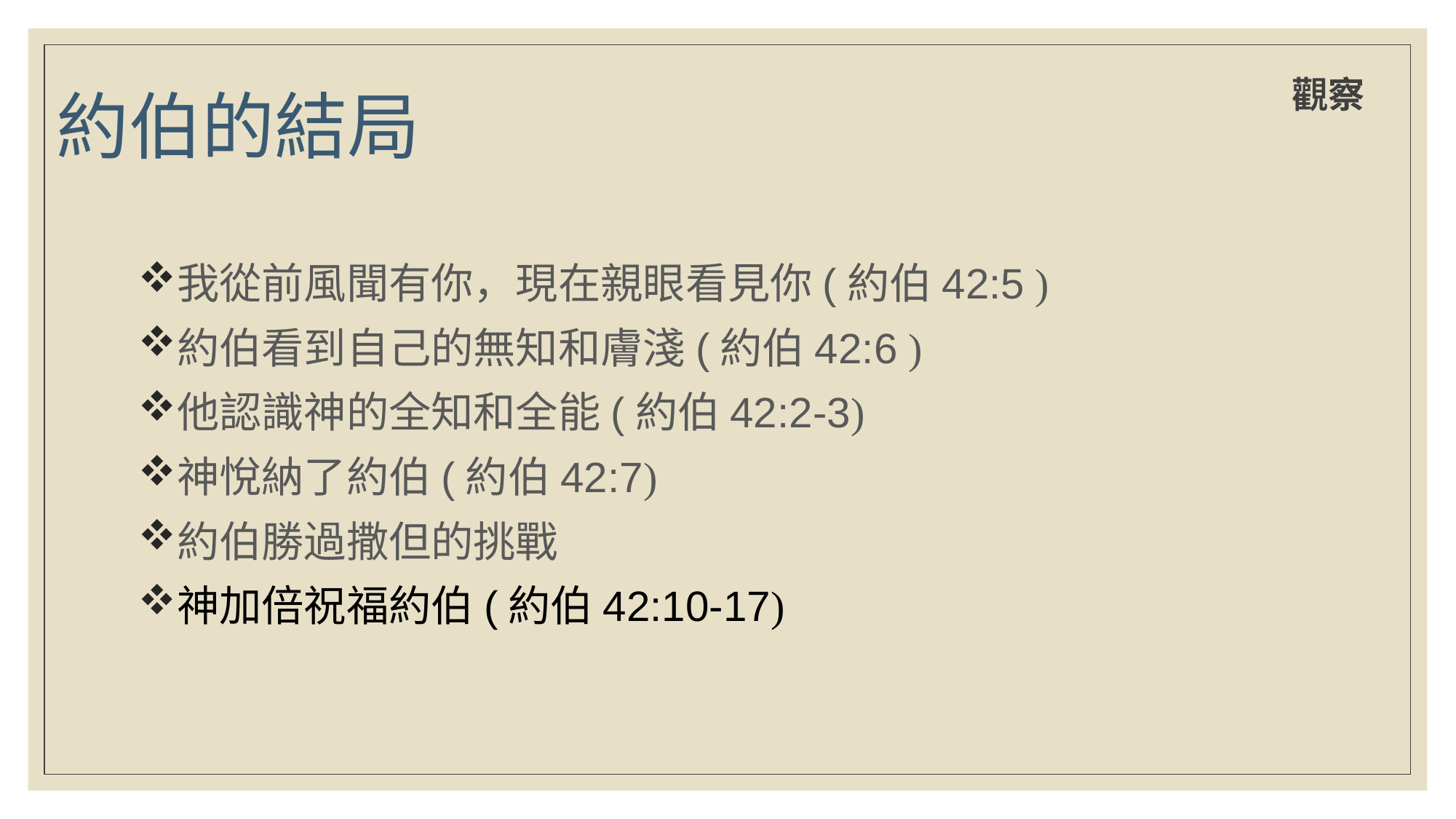

# 約伯的結局
觀察
我從前風聞有你，現在親眼看見你(約伯42:5 )
約伯看到自己的無知和膚淺(約伯42:6 )
他認識神的全知和全能(約伯42:2-3)
神悅納了約伯(約伯42:7)
約伯勝過撒但的挑戰
神加倍祝福約伯(約伯42:10-17)